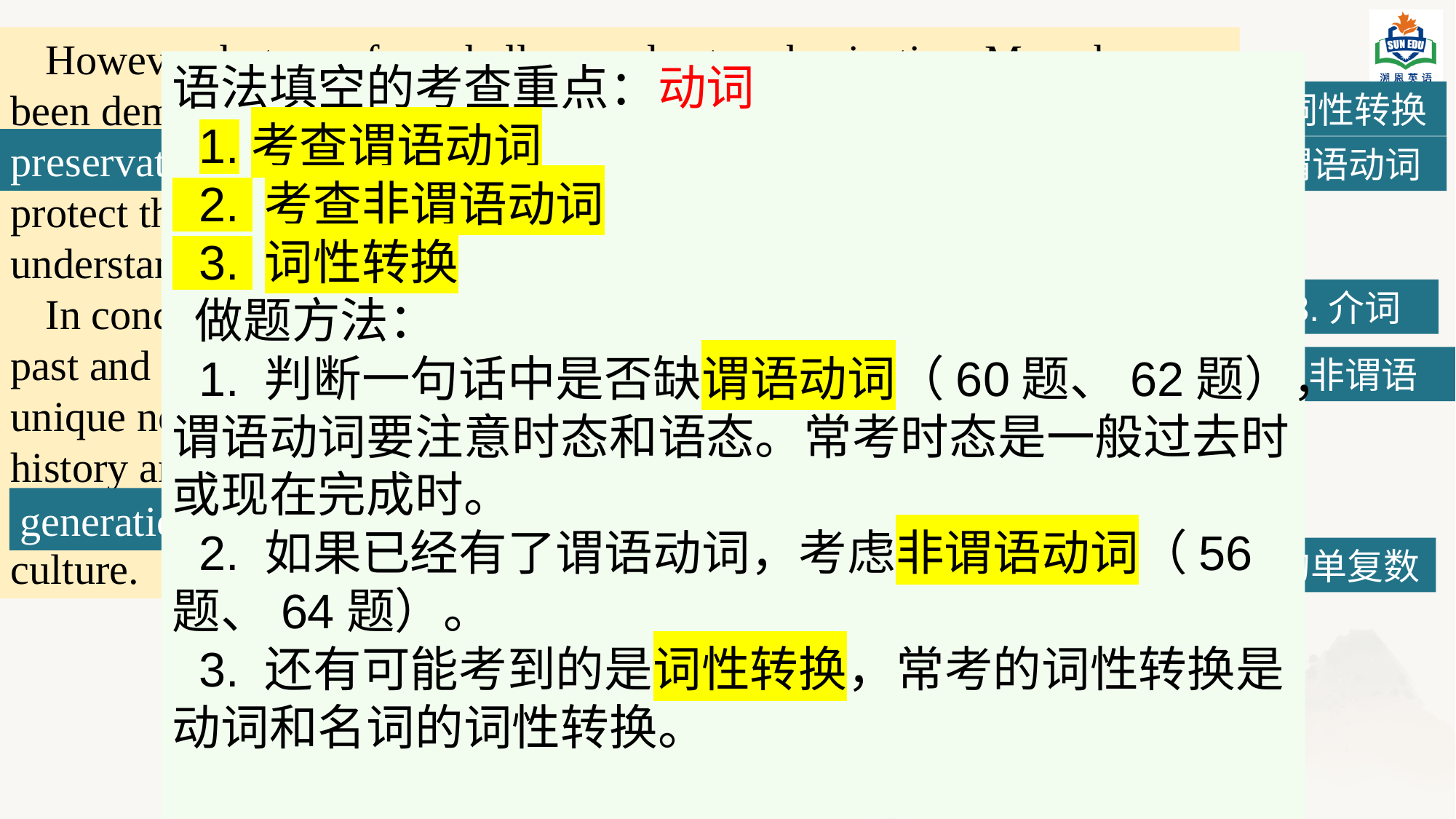

However, hutongs face challenges due to urbanization. Many have been demolished to make way for modern buildings, threatening the      61     (preserve) of this cultural heritage. Efforts      62      (make)   to protect these historic areas recently, as they are of vital importance for understanding Beijing’s history and culture.
In conclusion, hutong culture offers a fascinating insight      63      the past and present of Beijing. It is essential      64     (cherish) these unique neighborhoods, as they represent a way of life that is rich in history and community spirit. By doing so, we ensure that future      65      (generation) can appreciate the beauty and significance of hutong culture.
#
语法填空的考查重点：动词
  1.考查谓语动词
  2. 考查非谓语动词
  3. 词性转换
 做题方法：
  1. 判断一句话中是否缺谓语动词（60题、62题），谓语动词要注意时态和语态。常考时态是一般过去时或现在完成时。
  2. 如果已经有了谓语动词，考虑非谓语动词（56题、64题）。
  3. 还有可能考到的是词性转换，常考的词性转换是动词和名词的词性转换。

61. 词性转换

have been made
preservation
62. 谓语动词

into
63.介词
to cherish

64. 非谓语

generations
65. 名词的单复数